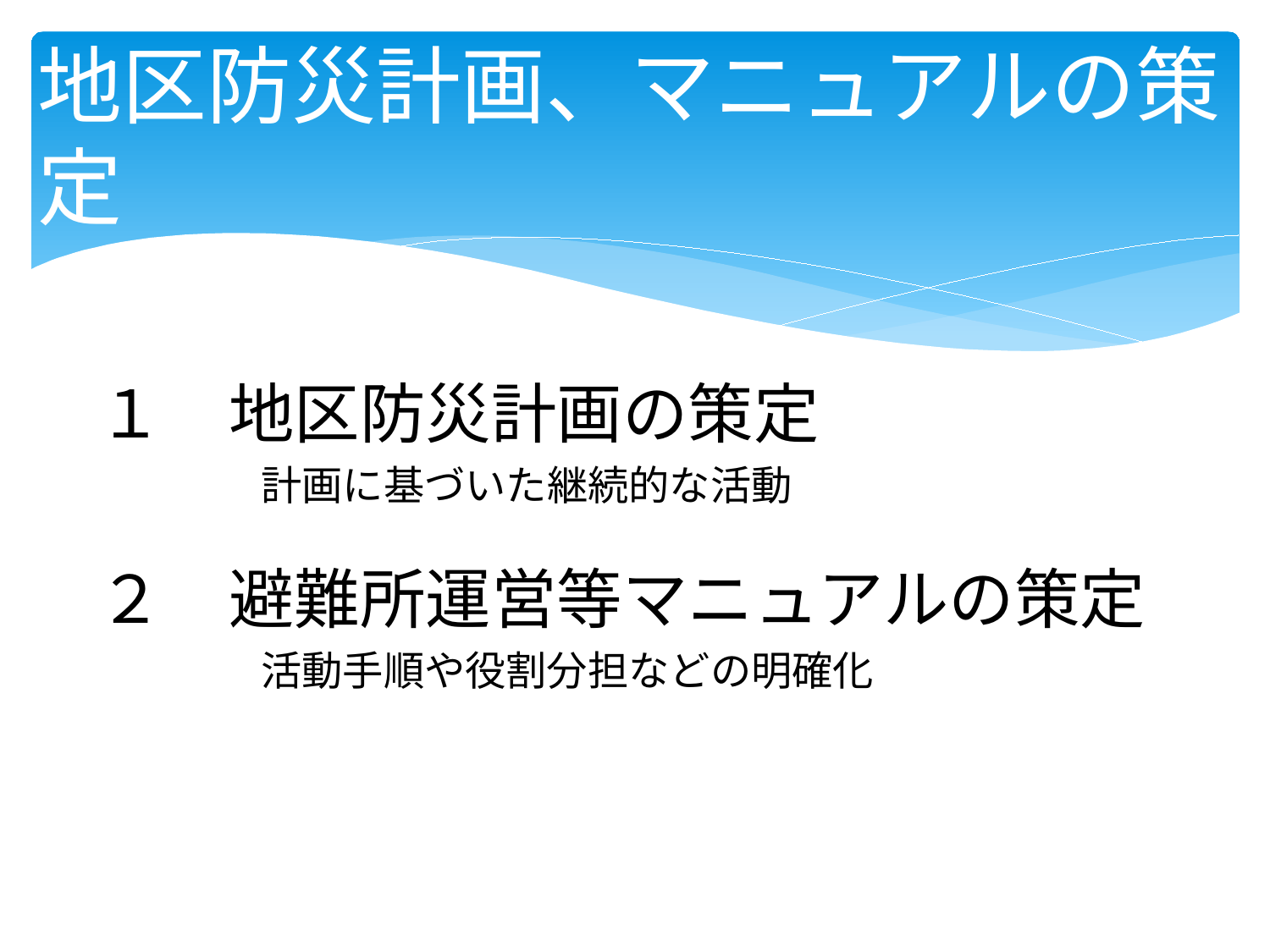

# 地区防災計画、マニュアルの策定
１　地区防災計画の策定
　　　　計画に基づいた継続的な活動

２　避難所運営等マニュアルの策定
　　　　活動手順や役割分担などの明確化